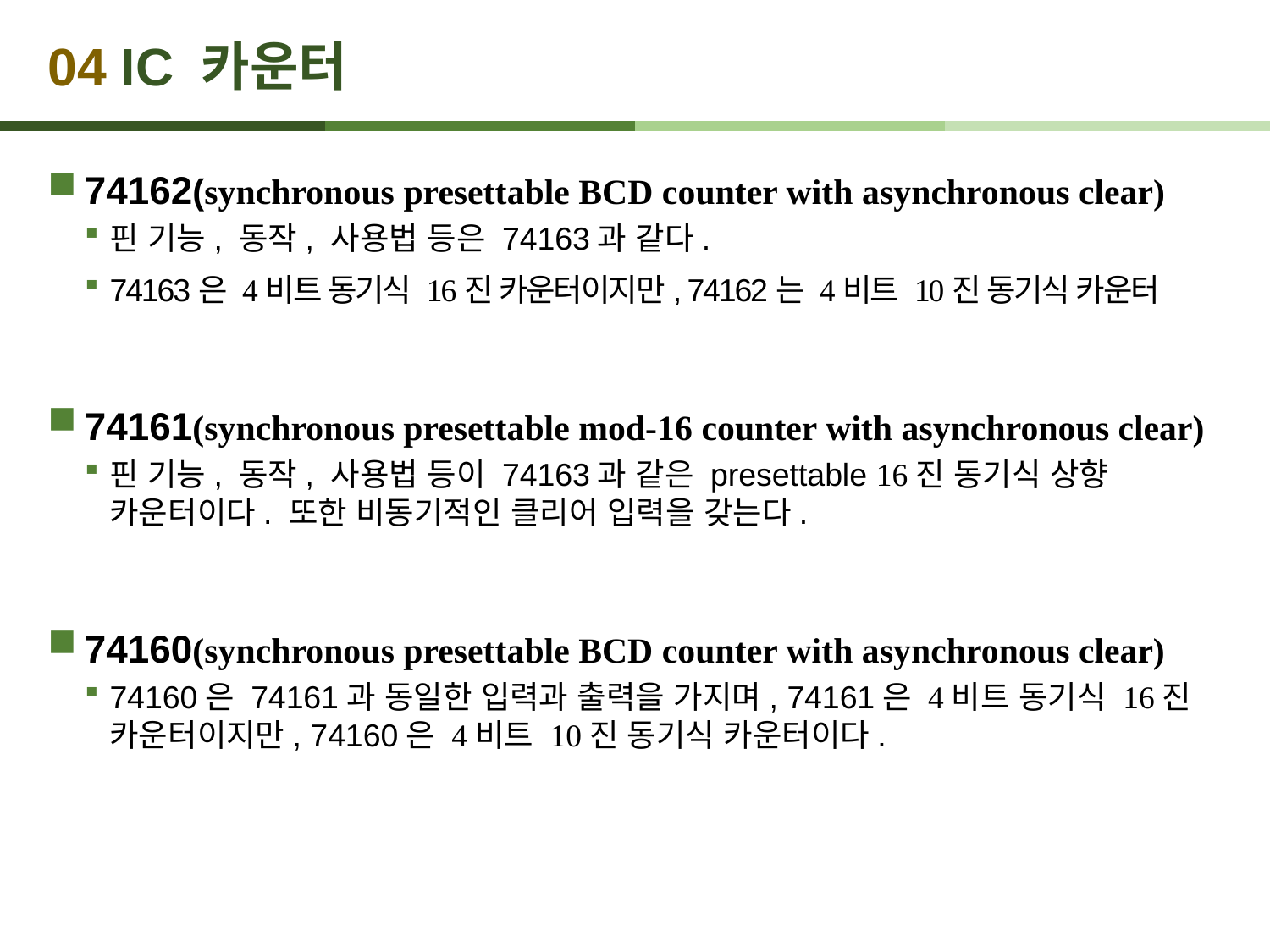

# 04 IC 카운터
74162(synchronous presettable BCD counter with asynchronous clear)
핀 기능, 동작, 사용법 등은 74163과 같다.
74163은 4비트 동기식 16진 카운터이지만, 74162는 4비트 10진 동기식 카운터

74161(synchronous presettable mod-16 counter with asynchronous clear)
핀 기능, 동작, 사용법 등이 74163과 같은 presettable 16진 동기식 상향 카운터이다. 또한 비동기적인 클리어 입력을 갖는다.

74160(synchronous presettable BCD counter with asynchronous clear)
74160은 74161과 동일한 입력과 출력을 가지며, 74161은 4비트 동기식 16진 카운터이지만, 74160은 4비트 10진 동기식 카운터이다.